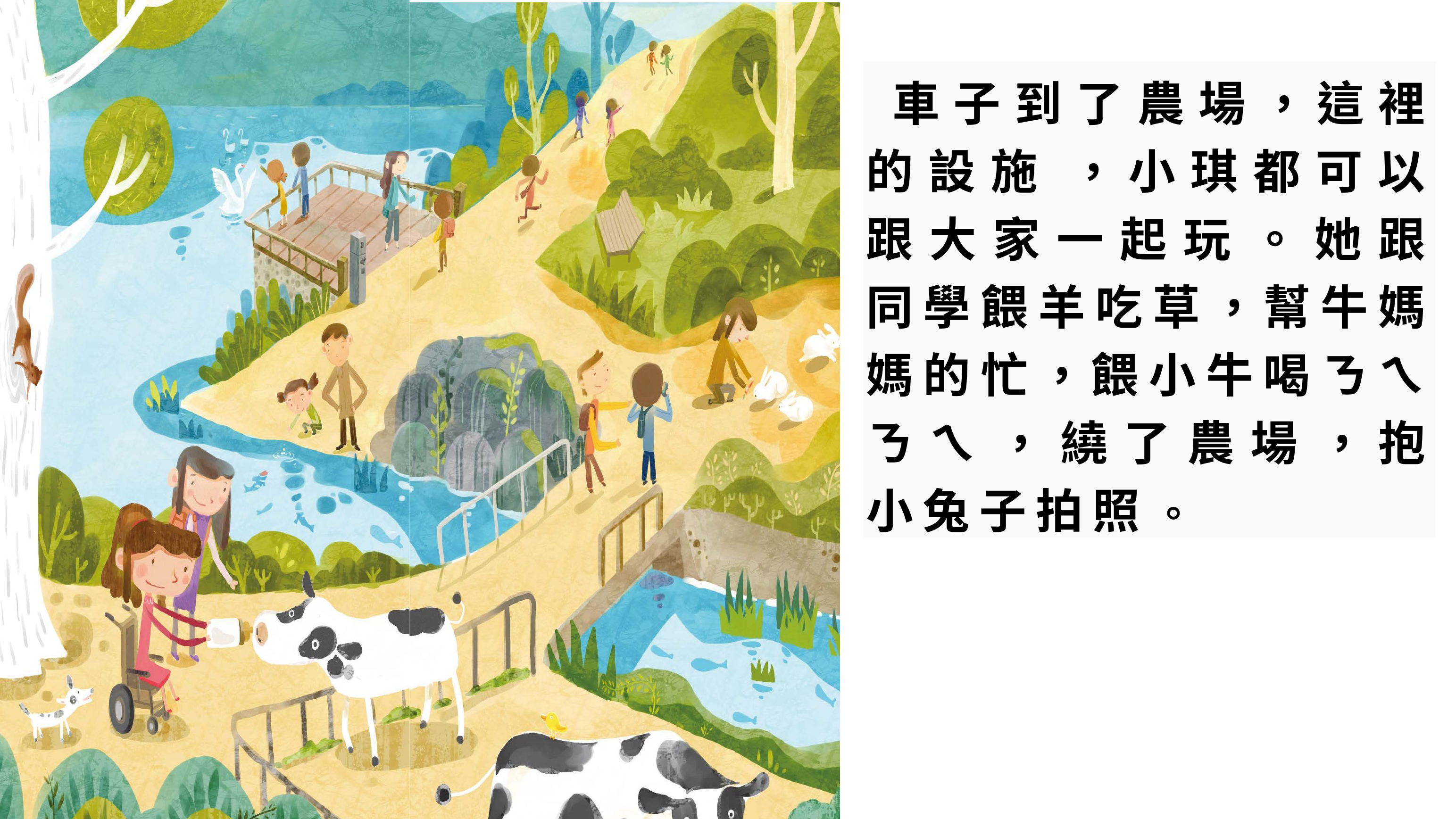

車子到了農場，這裡的設施 ，小琪都可以跟大家一起玩。她跟同學餵羊吃草，幫牛媽媽的忙，餵小牛喝ㄋㄟㄋㄟ，繞了農場，抱小兔子拍照。